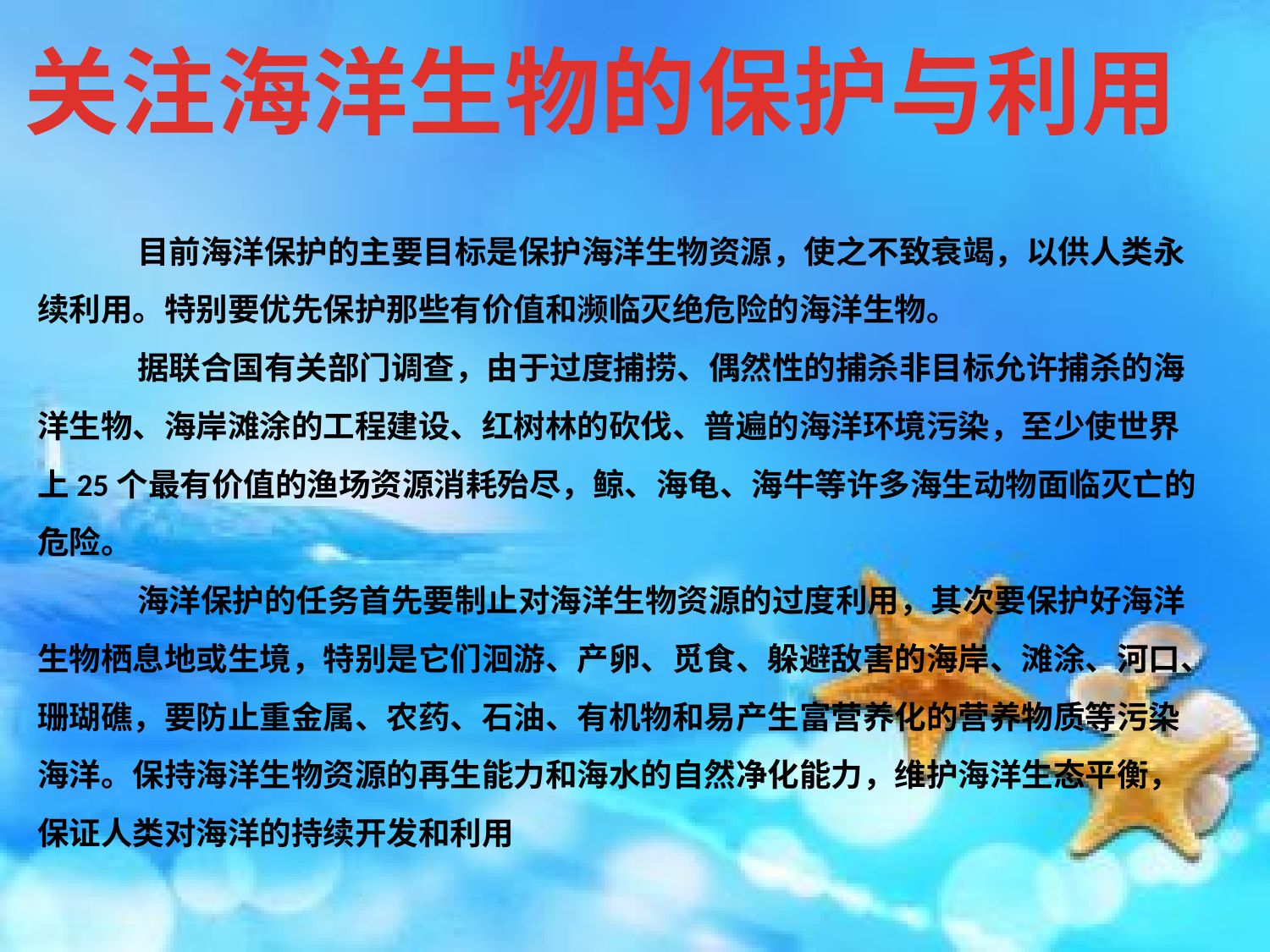

关注海洋生物的保护与利用
目前海洋保护的主要目标是保护海洋生物资源，使之不致衰竭，以供人类永续利用。特别要优先保护那些有价值和濒临灭绝危险的海洋生物。
据联合国有关部门调查，由于过度捕捞、偶然性的捕杀非目标允许捕杀的海洋生物、海岸滩涂的工程建设、红树林的砍伐、普遍的海洋环境污染，至少使世界上25个最有价值的渔场资源消耗殆尽，鲸、海龟、海牛等许多海生动物面临灭亡的危险。
海洋保护的任务首先要制止对海洋生物资源的过度利用，其次要保护好海洋生物栖息地或生境，特别是它们洄游、产卵、觅食、躲避敌害的海岸、滩涂、河口、珊瑚礁，要防止重金属、农药、石油、有机物和易产生富营养化的营养物质等污染海洋。保持海洋生物资源的再生能力和海水的自然净化能力，维护海洋生态平衡，保证人类对海洋的持续开发和利用